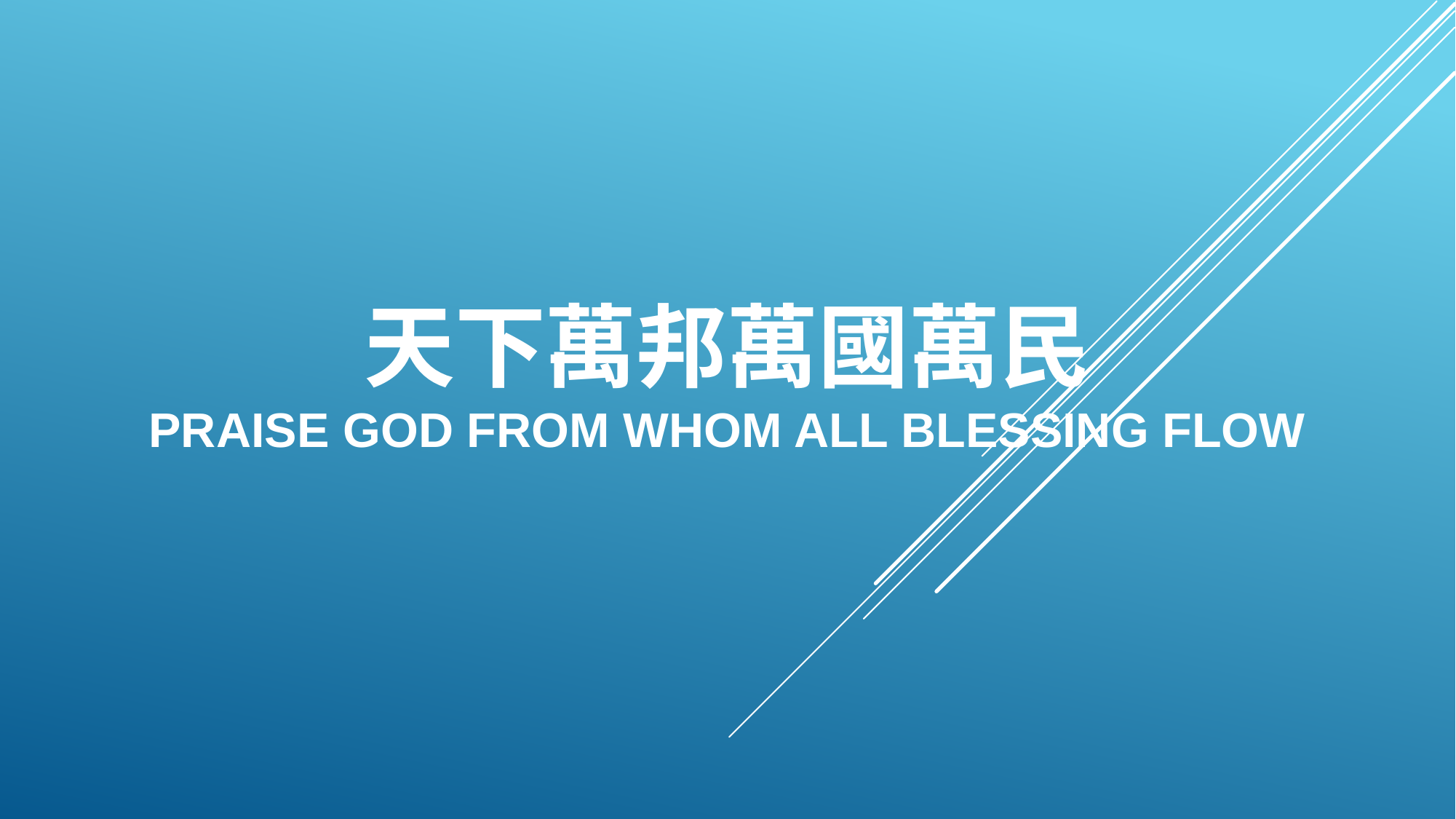

# 天下萬邦萬國萬民 praise god from whom all blessing flow